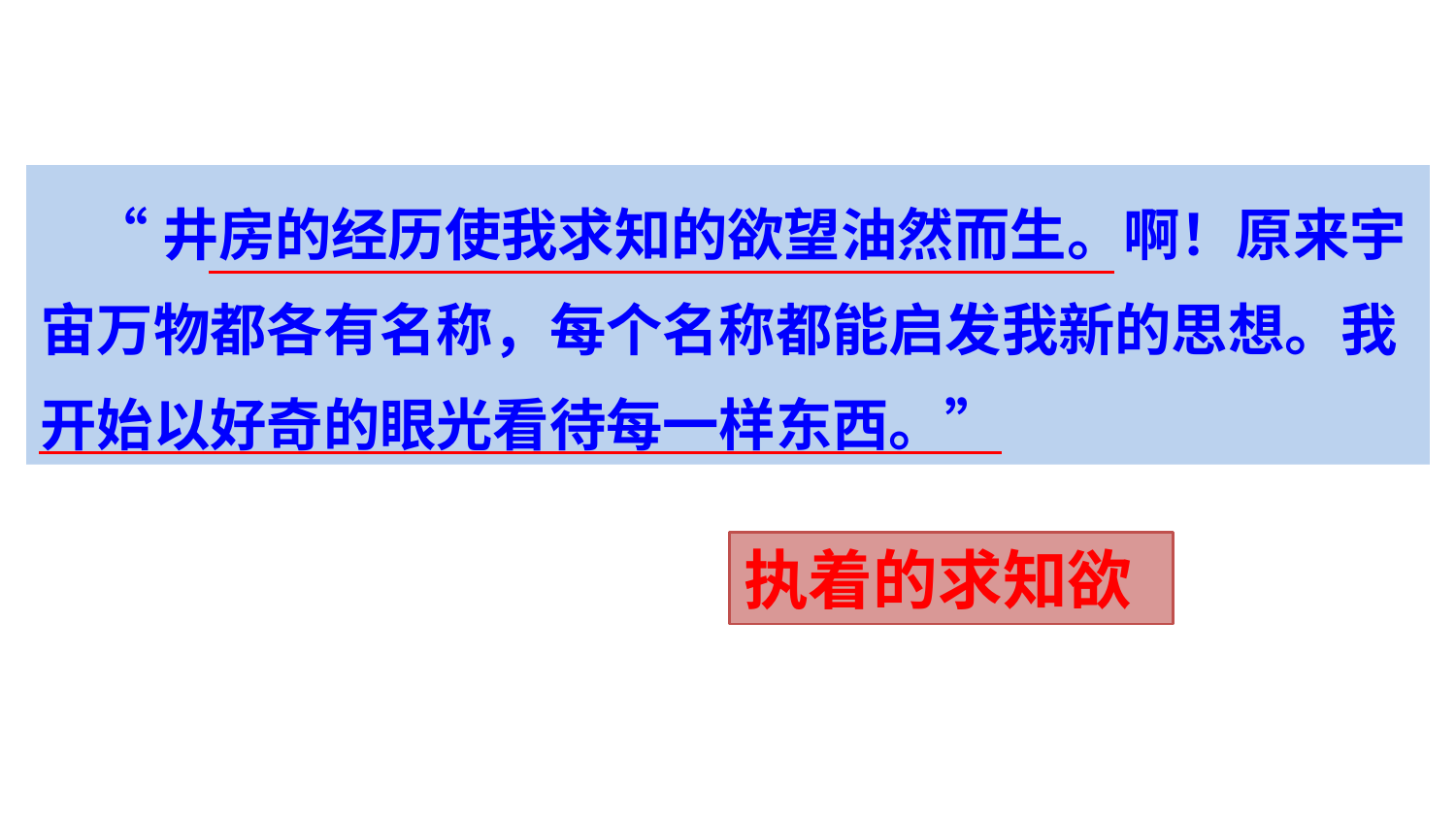

“井房的经历使我求知的欲望油然而生。啊！原来宇宙万物都各有名称，每个名称都能启发我新的思想。我开始以好奇的眼光看待每一样东西。”
执着的求知欲